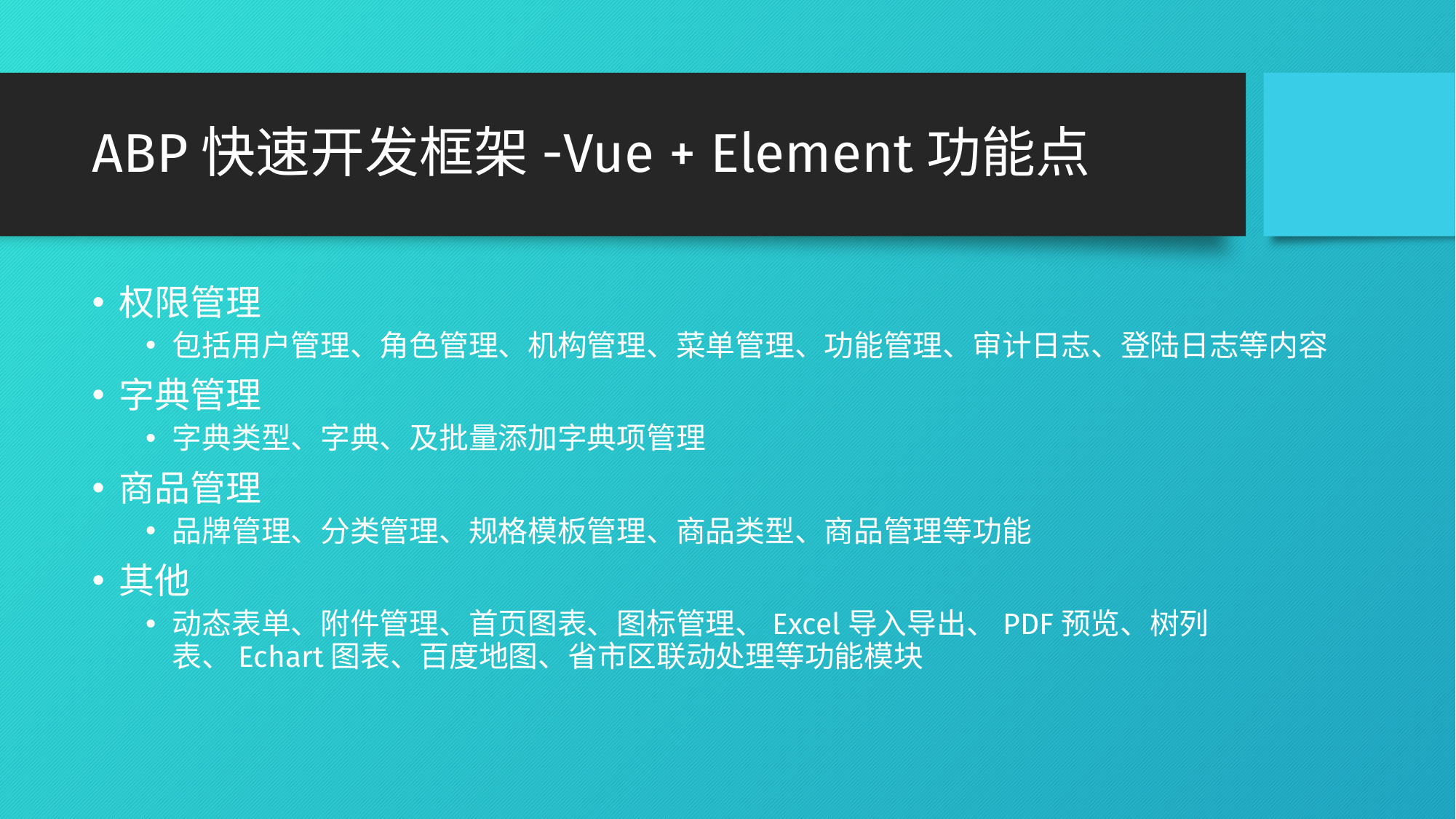

# ABP快速开发框架-Vue + Element功能点
权限管理
包括用户管理、角色管理、机构管理、菜单管理、功能管理、审计日志、登陆日志等内容
字典管理
字典类型、字典、及批量添加字典项管理
商品管理
品牌管理、分类管理、规格模板管理、商品类型、商品管理等功能
其他
动态表单、附件管理、首页图表、图标管理、Excel导入导出、PDF预览、树列表、Echart图表、百度地图、省市区联动处理等功能模块